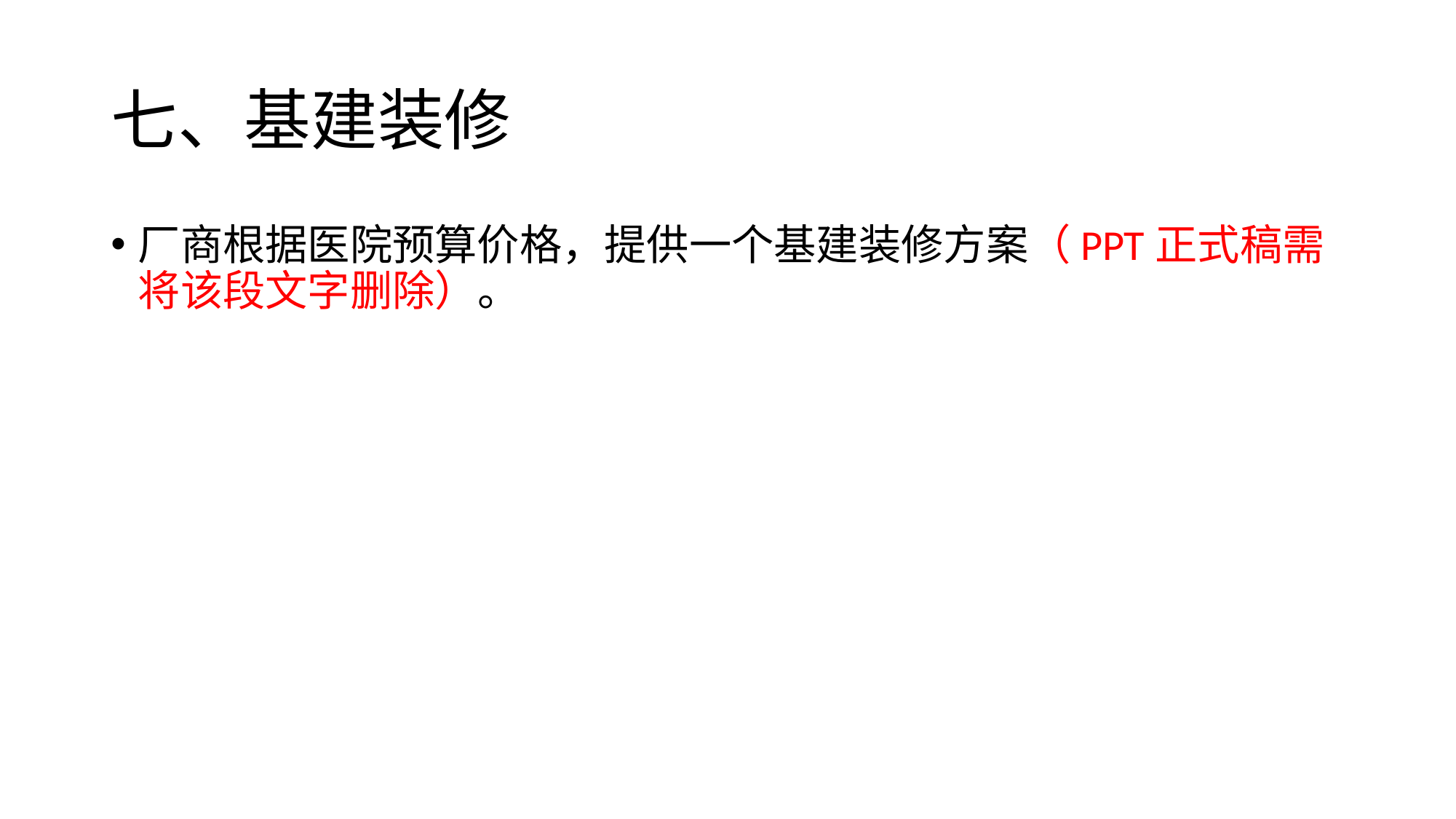

# 七、基建装修
厂商根据医院预算价格，提供一个基建装修方案（PPT正式稿需将该段文字删除）。